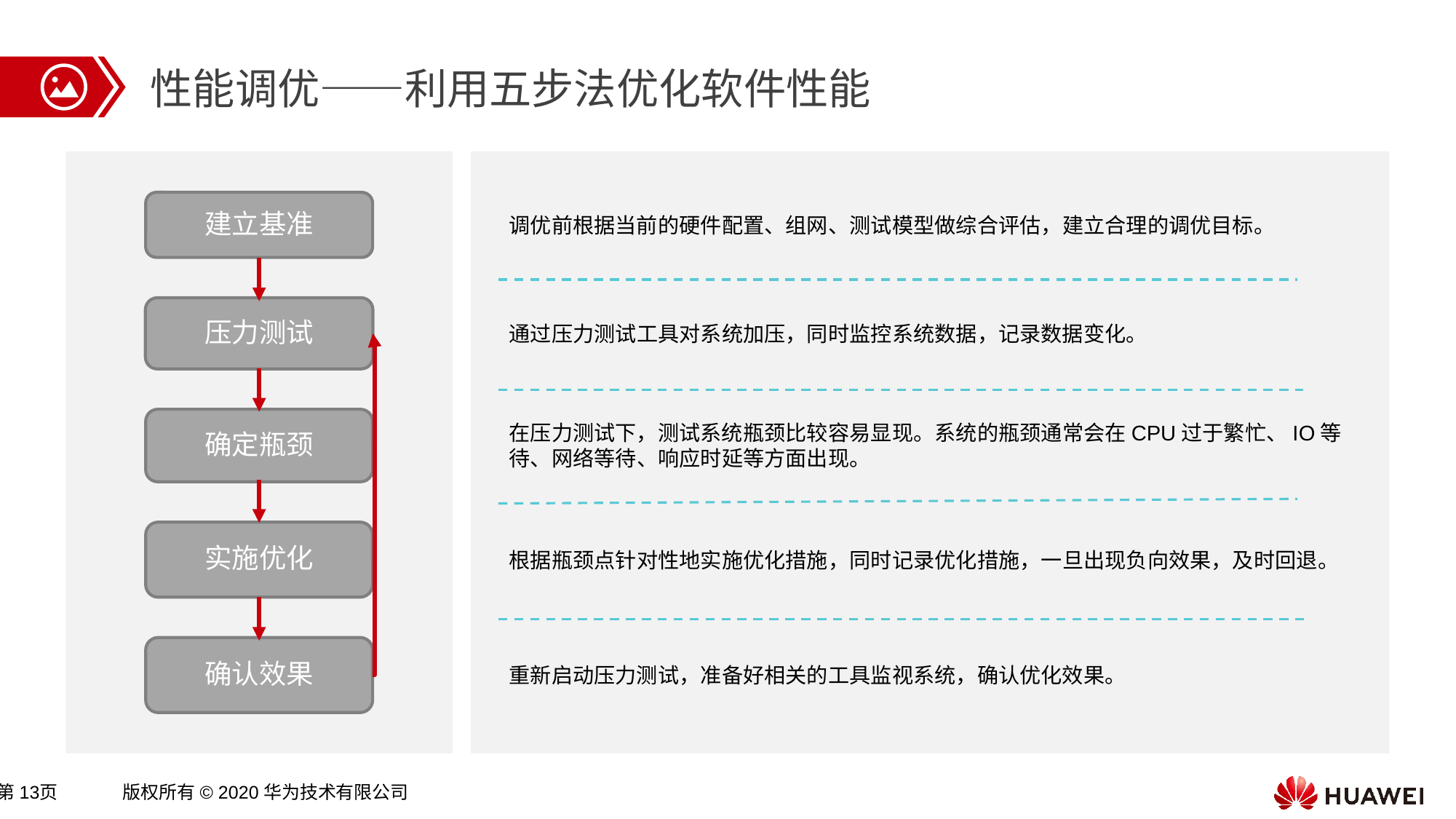

性能调优——利用五步法优化软件性能

建立基准
调优前根据当前的硬件配置、组网、测试模型做综合评估，建立合理的调优目标。
通过压力测试工具对系统加压，同时监控系统数据，记录数据变化。
在压力测试下，测试系统瓶颈比较容易显现。系统的瓶颈通常会在CPU过于繁忙、IO等待、网络等待、响应时延等方面出现。
根据瓶颈点针对性地实施优化措施，同时记录优化措施，一旦出现负向效果，及时回退。
重新启动压力测试，准备好相关的工具监视系统，确认优化效果。

压力测试

确定瓶颈

实施优化

确认效果